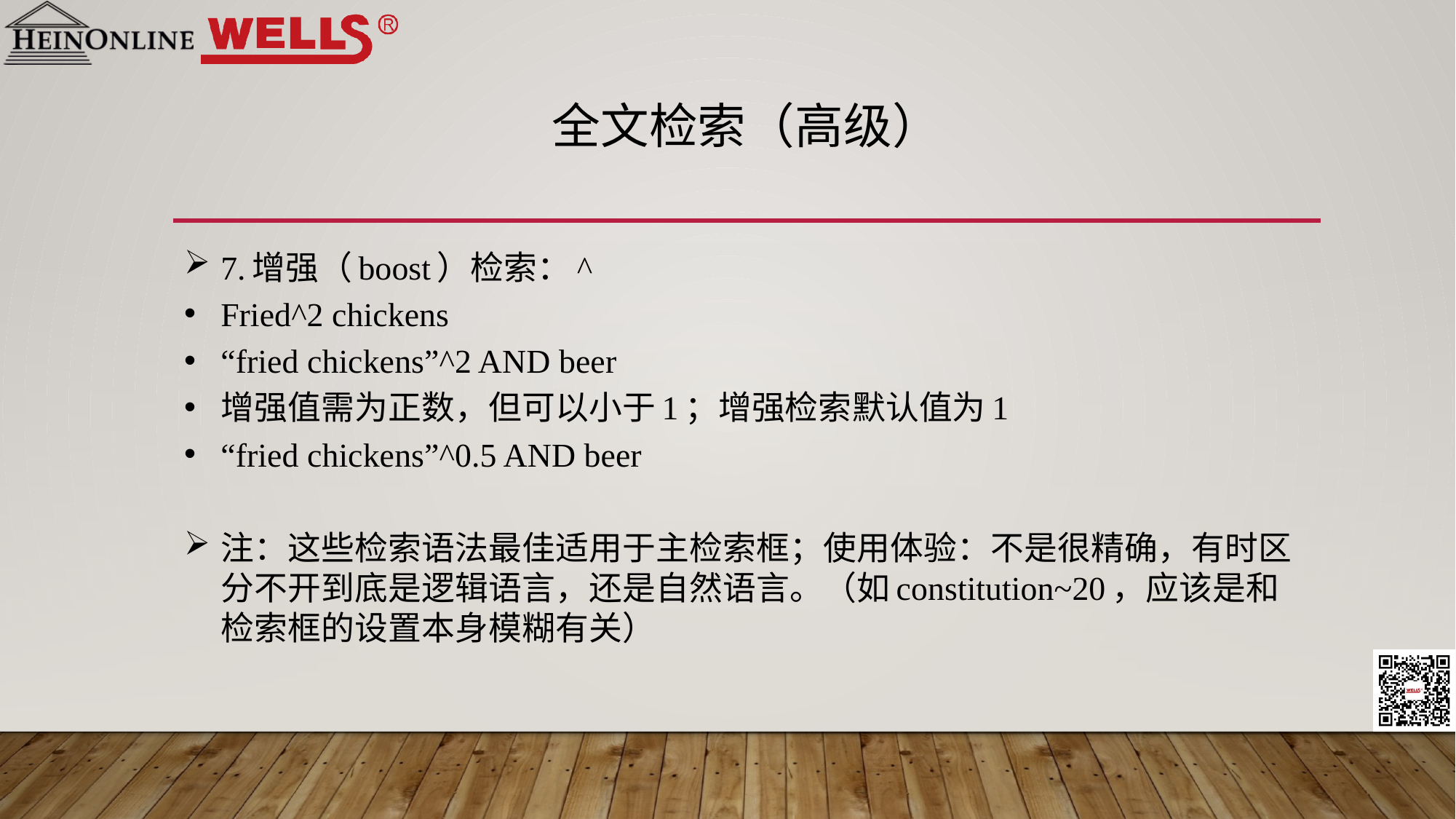

# 全文检索（高级）
7.增强（boost）检索：^
Fried^2 chickens
“fried chickens”^2 AND beer
增强值需为正数，但可以小于1；增强检索默认值为1
“fried chickens”^0.5 AND beer

注：这些检索语法最佳适用于主检索框；使用体验：不是很精确，有时区分不开到底是逻辑语言，还是自然语言。（如constitution~20，应该是和检索框的设置本身模糊有关）